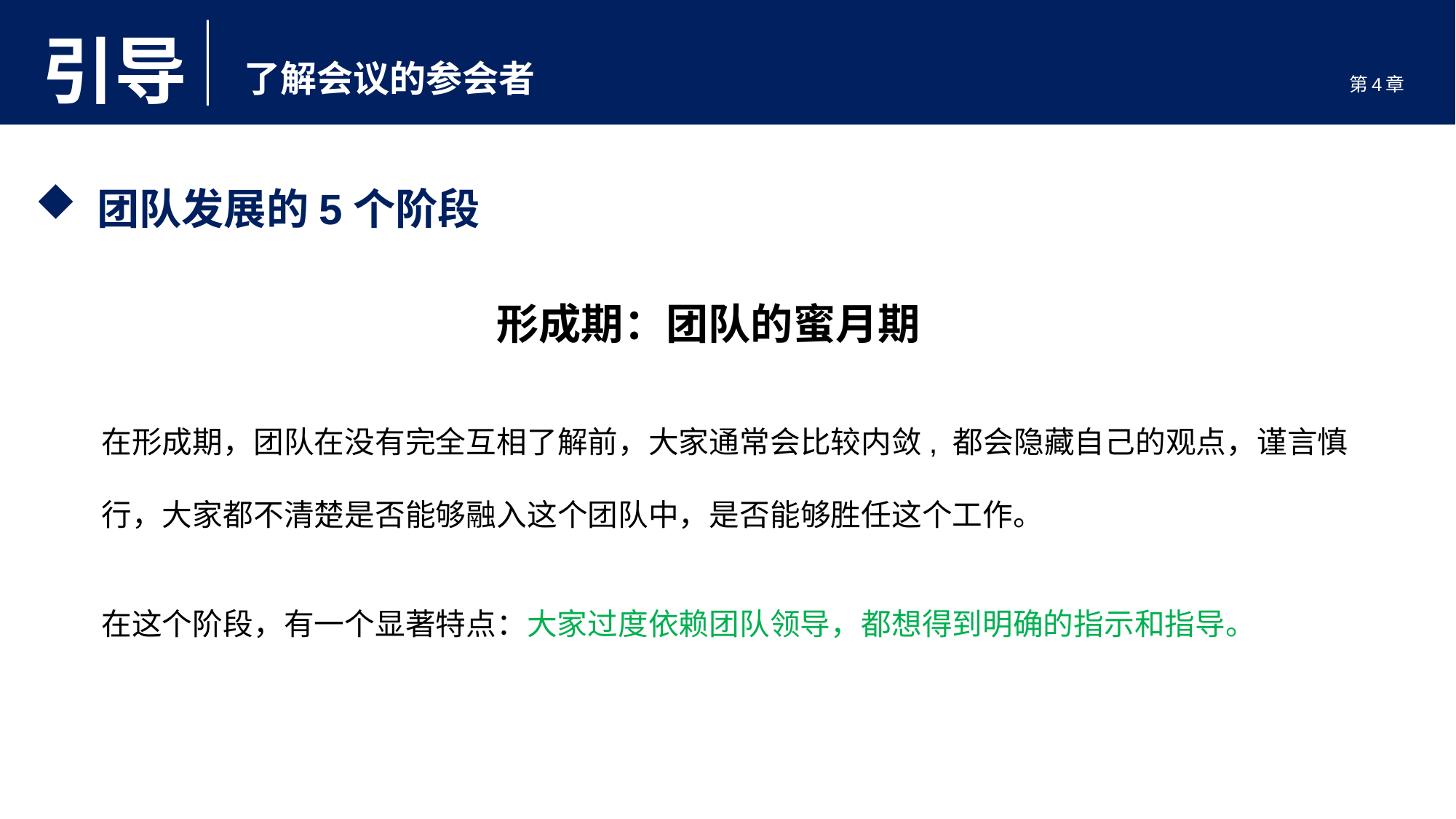

引导

了解会议的参会者
第4章
 团队发展的5个阶段
形成期：团队的蜜月期
在形成期，团队在没有完全互相了解前，大家通常会比较内敛, 都会隐藏自己的观点，谨言慎行，大家都不清楚是否能够融入这个团队中，是否能够胜任这个工作。
在这个阶段，有一个显著特点：大家过度依赖团队领导，都想得到明确的指示和指导。